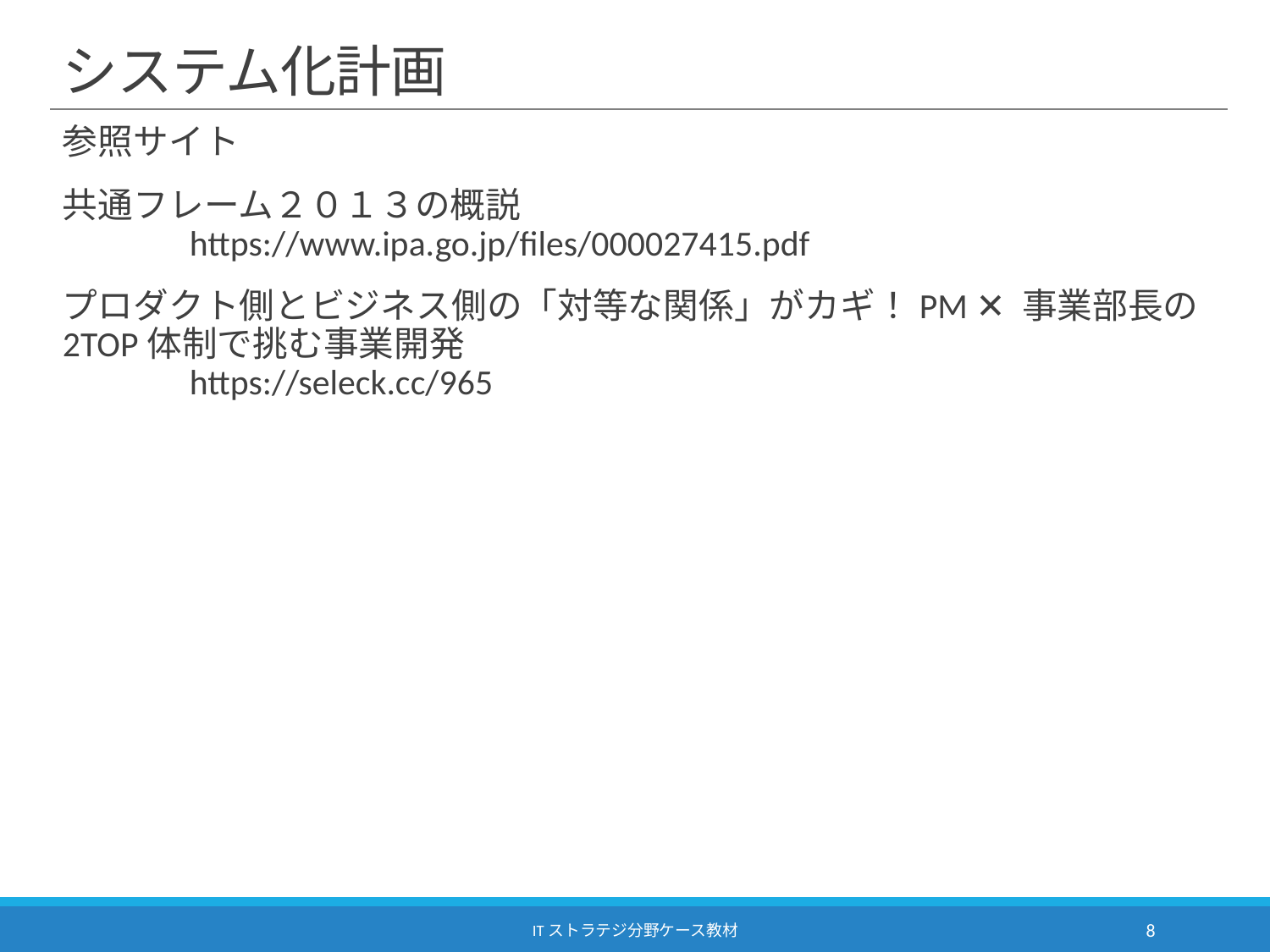

# システム化計画
参照サイト
共通フレーム２０１３の概説
	https://www.ipa.go.jp/files/000027415.pdf
プロダクト側とビジネス側の「対等な関係」がカギ！PM ✕ 事業部長の2TOP体制で挑む事業開発
	https://seleck.cc/965

ITストラテジ分野ケース教材
8